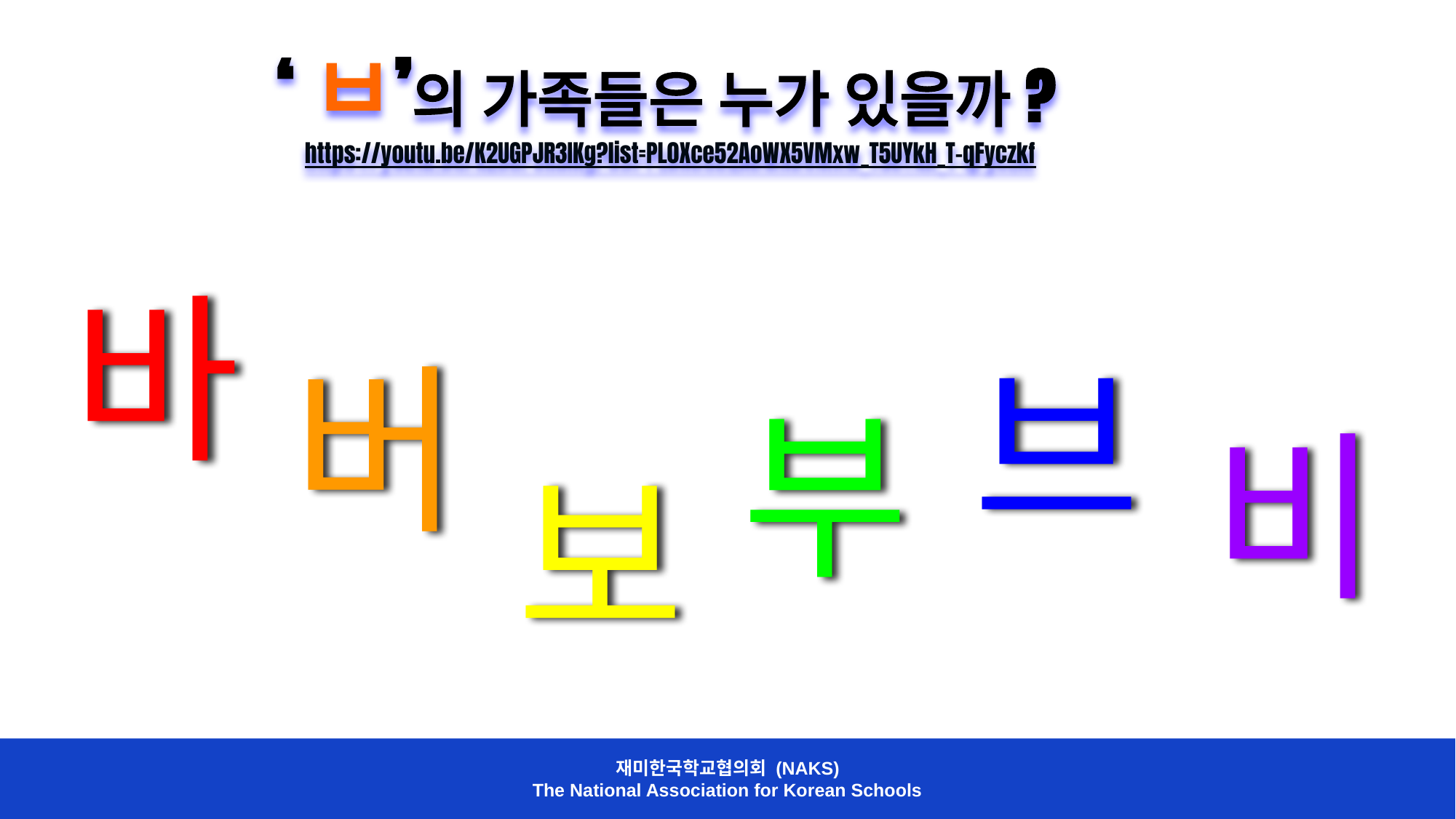

‘ㅂ’의 가족들은 누가 있을까?
     https://youtu.be/K2UGPJR3IKg?list=PL0Xce52AoWX5VMxw_T5UYkH_T-qFyczkf
바
버
브
부
비
보
재미한국학교협의회 (NAKS)
The National Association for Korean Schools